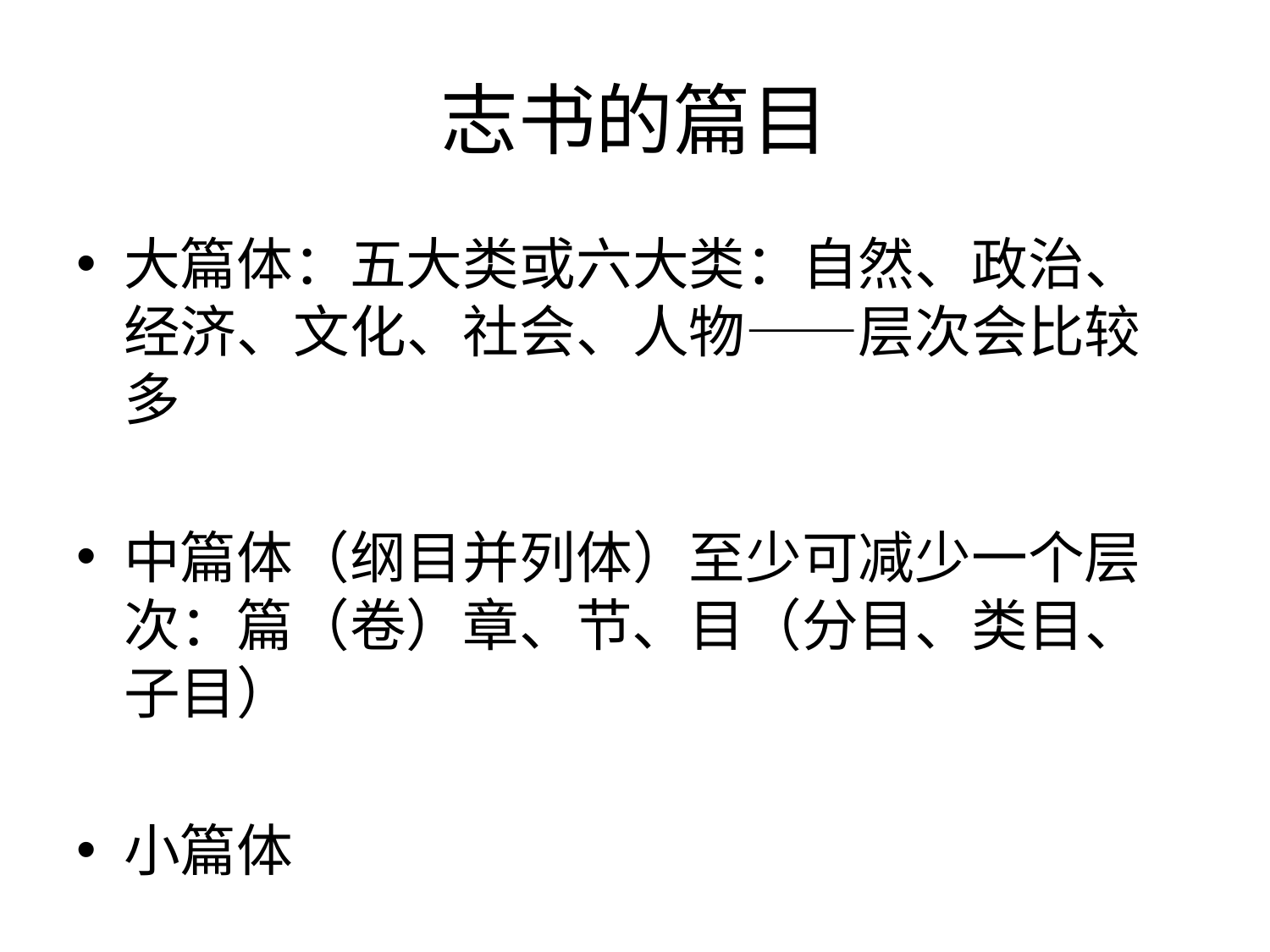

# 志书的篇目
大篇体：五大类或六大类：自然、政治、经济、文化、社会、人物——层次会比较多

中篇体（纲目并列体）至少可减少一个层次：篇（卷）章、节、目（分目、类目、子目）

小篇体